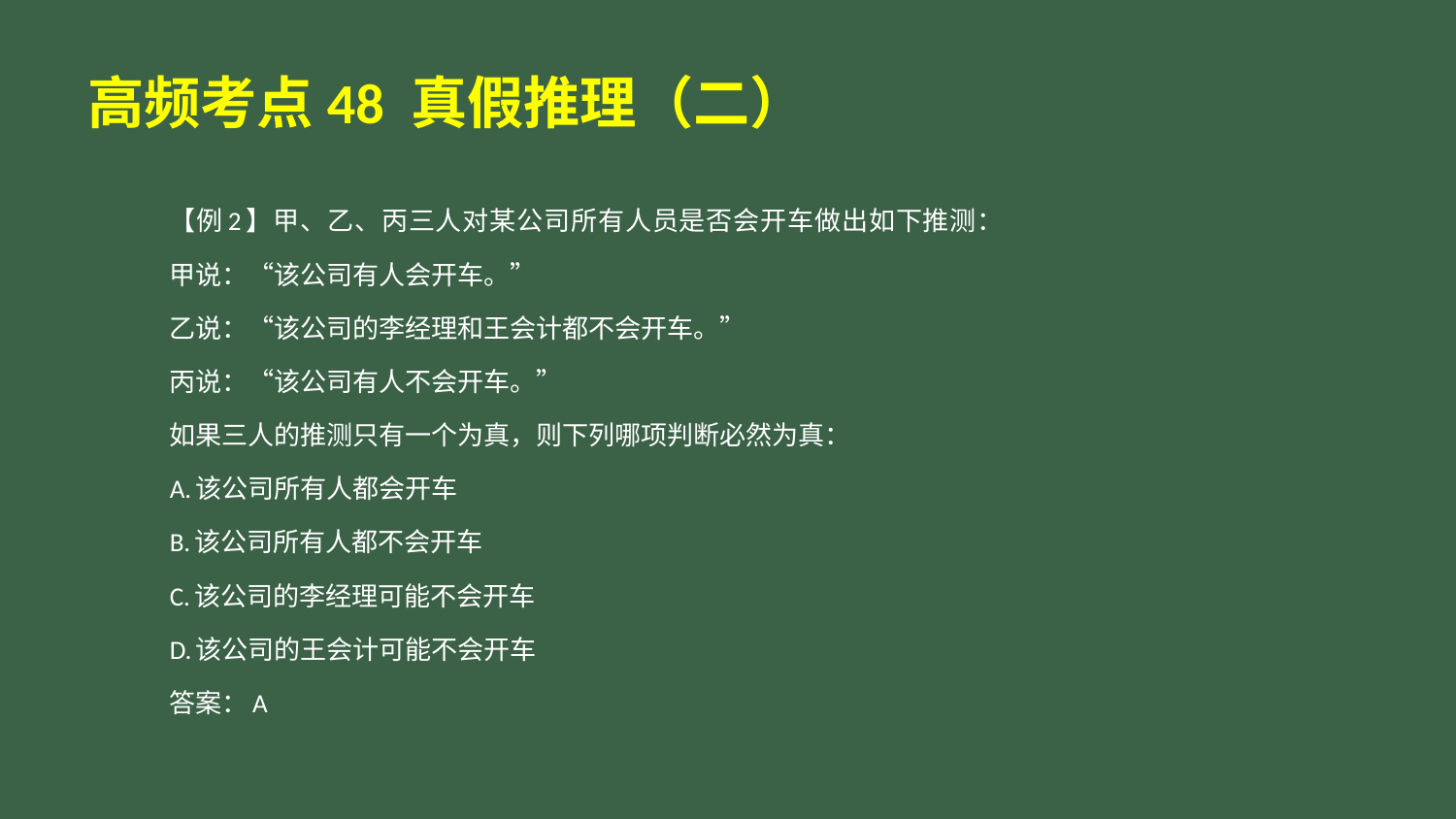

# 高频考点48 真假推理（二）
【例2】甲、乙、丙三人对某公司所有人员是否会开车做出如下推测：
甲说：“该公司有人会开车。”
乙说：“该公司的李经理和王会计都不会开车。”
丙说：“该公司有人不会开车。”
如果三人的推测只有一个为真，则下列哪项判断必然为真：
A.该公司所有人都会开车
B.该公司所有人都不会开车
C.该公司的李经理可能不会开车
D.该公司的王会计可能不会开车
答案：A